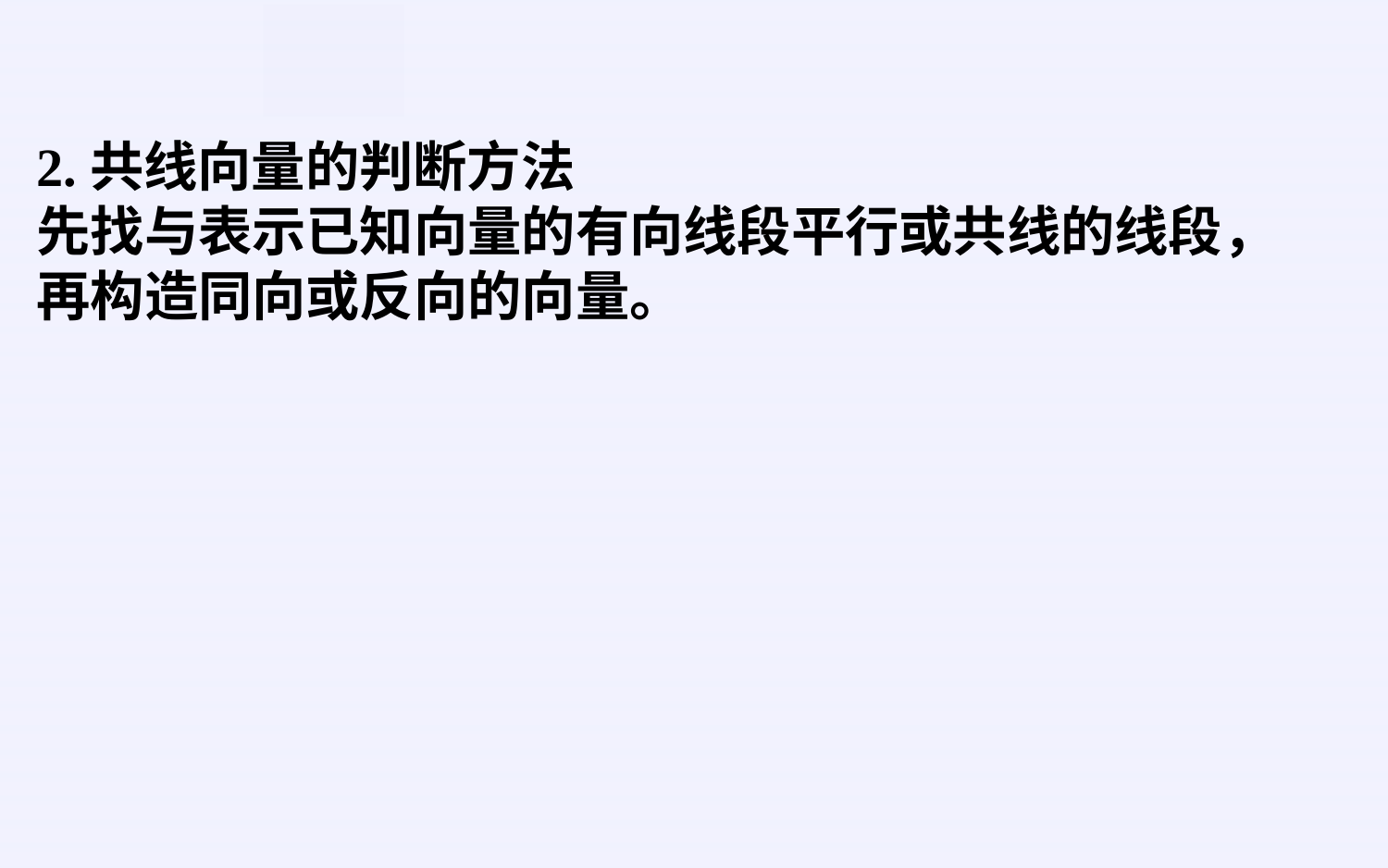

2.共线向量的判断方法
先找与表示已知向量的有向线段平行或共线的线段，再构造同向或反向的向量。